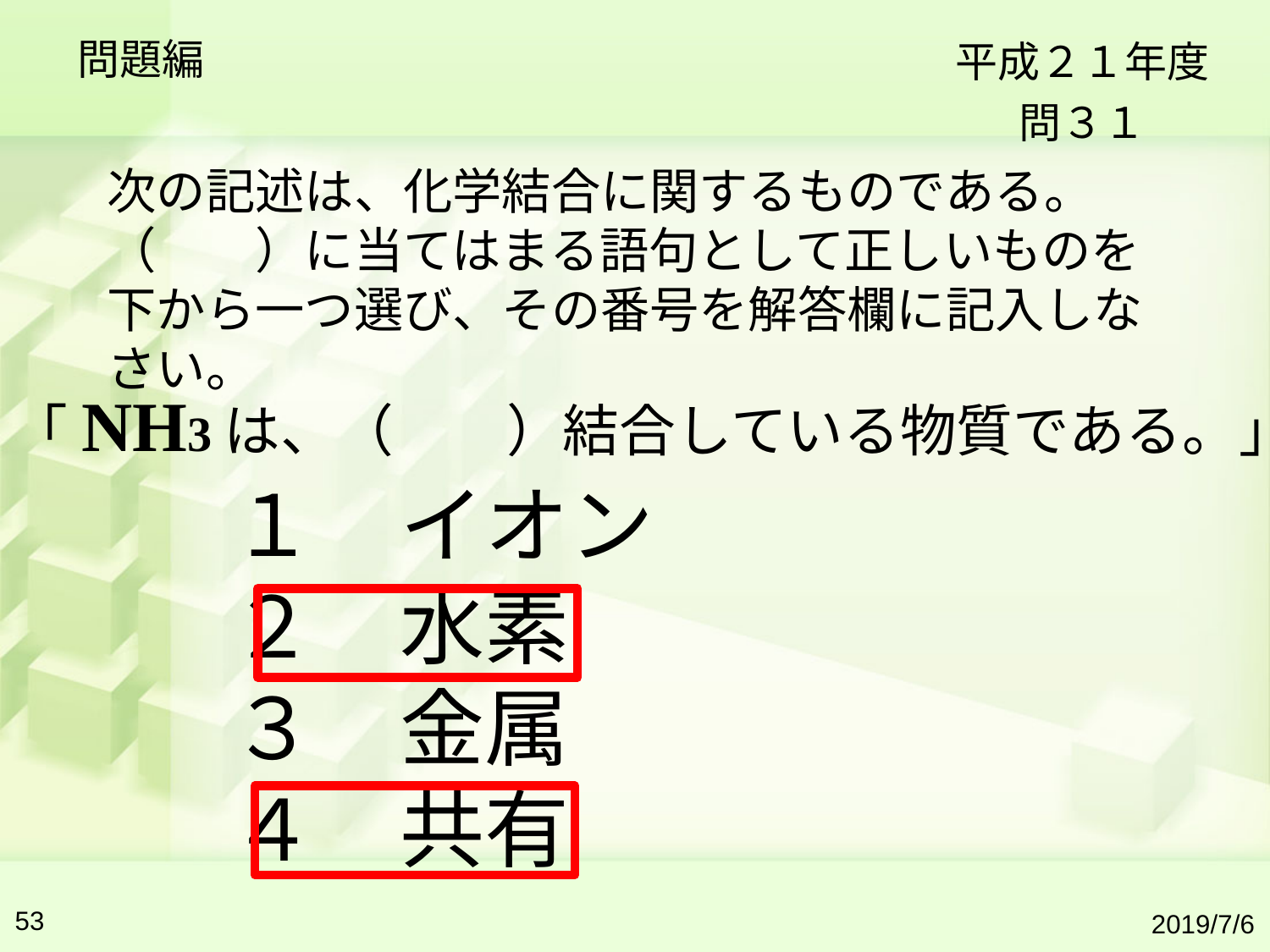

問題編
平成２１年度
問３１
次の記述は、化学結合に関するものである。（　　）に当てはまる語句として正しいものを下から一つ選び、その番号を解答欄に記入しなさい。
「NH3は、（　　）結合している物質である。」
１　イオン
２　水素
３　金属
４　共有

53
2019/7/6